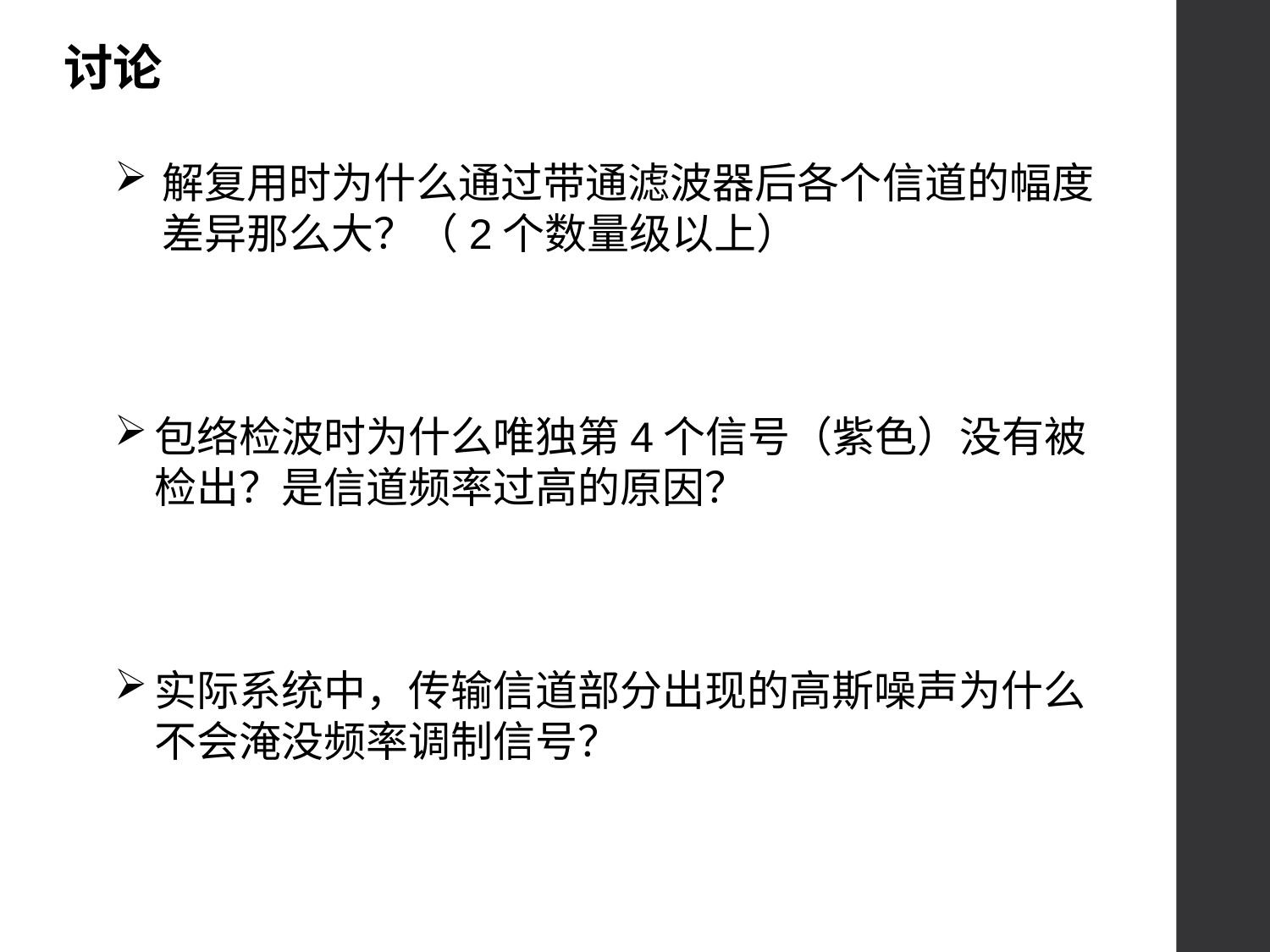

讨论
解复用时为什么通过带通滤波器后各个信道的幅度差异那么大？（2个数量级以上）

包络检波时为什么唯独第4个信号（紫色）没有被检出？是信道频率过高的原因？

实际系统中，传输信道部分出现的高斯噪声为什么不会淹没频率调制信号？